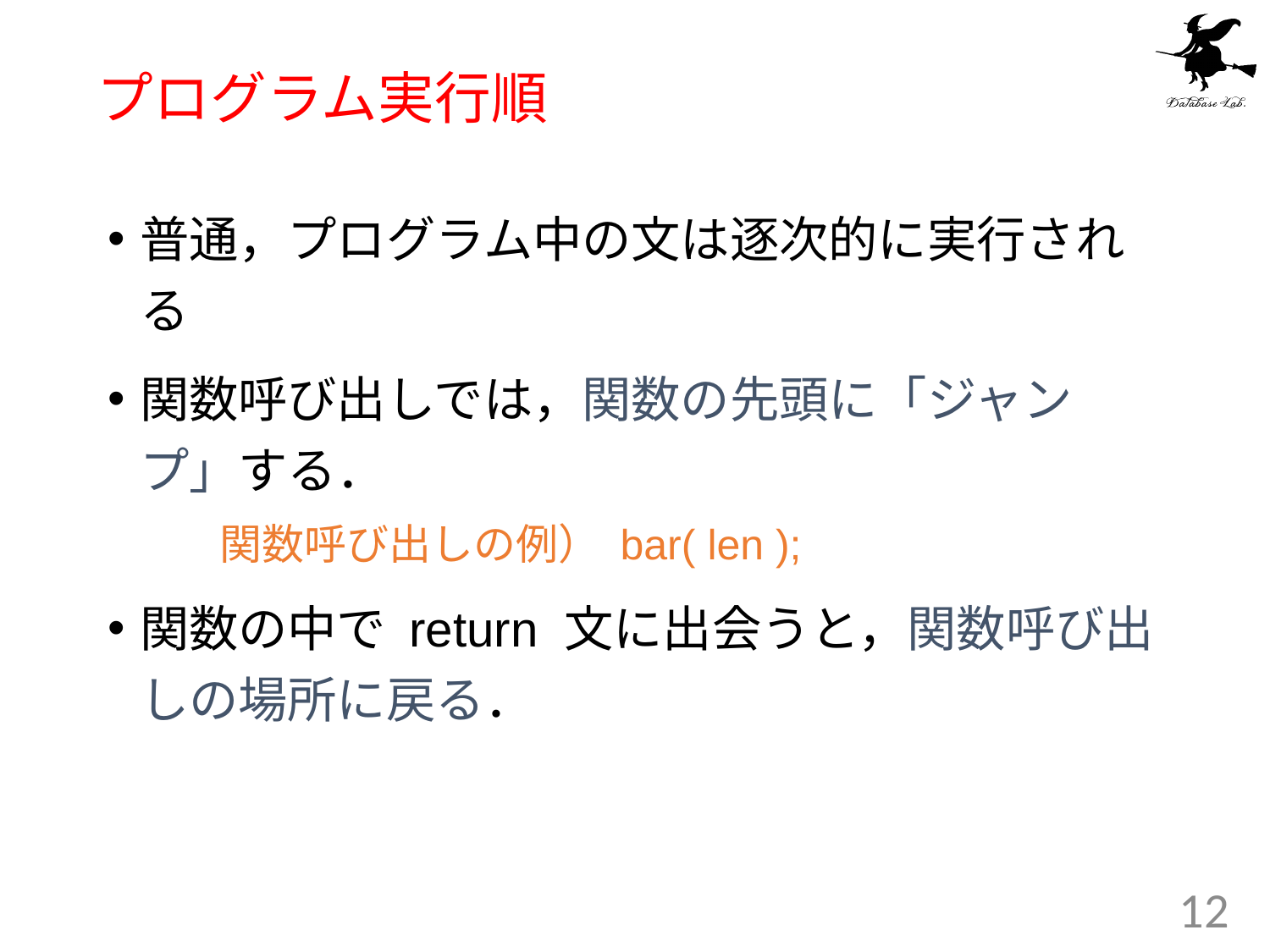

# プログラム実行順
普通，プログラム中の文は逐次的に実行される
関数呼び出しでは，関数の先頭に「ジャンプ」する．
    関数呼び出しの例） bar( len );
関数の中で return 文に出会うと，関数呼び出しの場所に戻る．
12